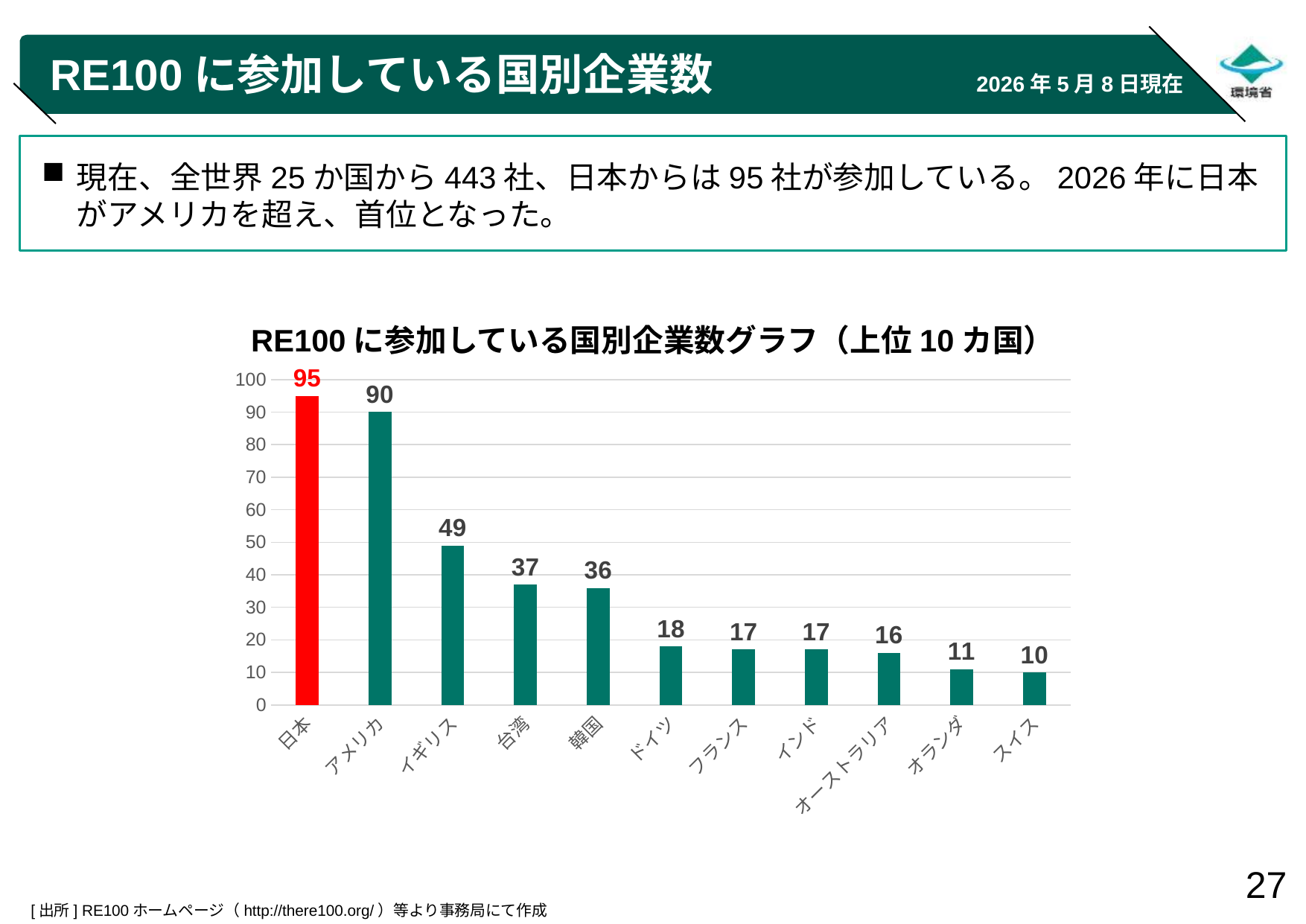

# RE100に参加している国別企業数
2026年5月8日現在
現在、全世界25か国から443社、日本からは95社が参加している。2026年に日本がアメリカを超え、首位となった。
RE100に参加している国別企業数グラフ（上位10カ国）

### Chart

| Category | 系列 1 |
|---|---|
| 日本 | 95.0 |
| アメリカ | 90.0 |
| イギリス | 49.0 |
| 台湾 | 37.0 |
| 韓国 | 36.0 |
| ドイツ | 18.0 |
| フランス | 17.0 |
| インド | 17.0 |
| オーストラリア | 16.0 |
| オランダ | 11.0 |
| スイス | 10.0 |
[出所] RE100ホームページ（http://there100.org/）等より事務局にて作成